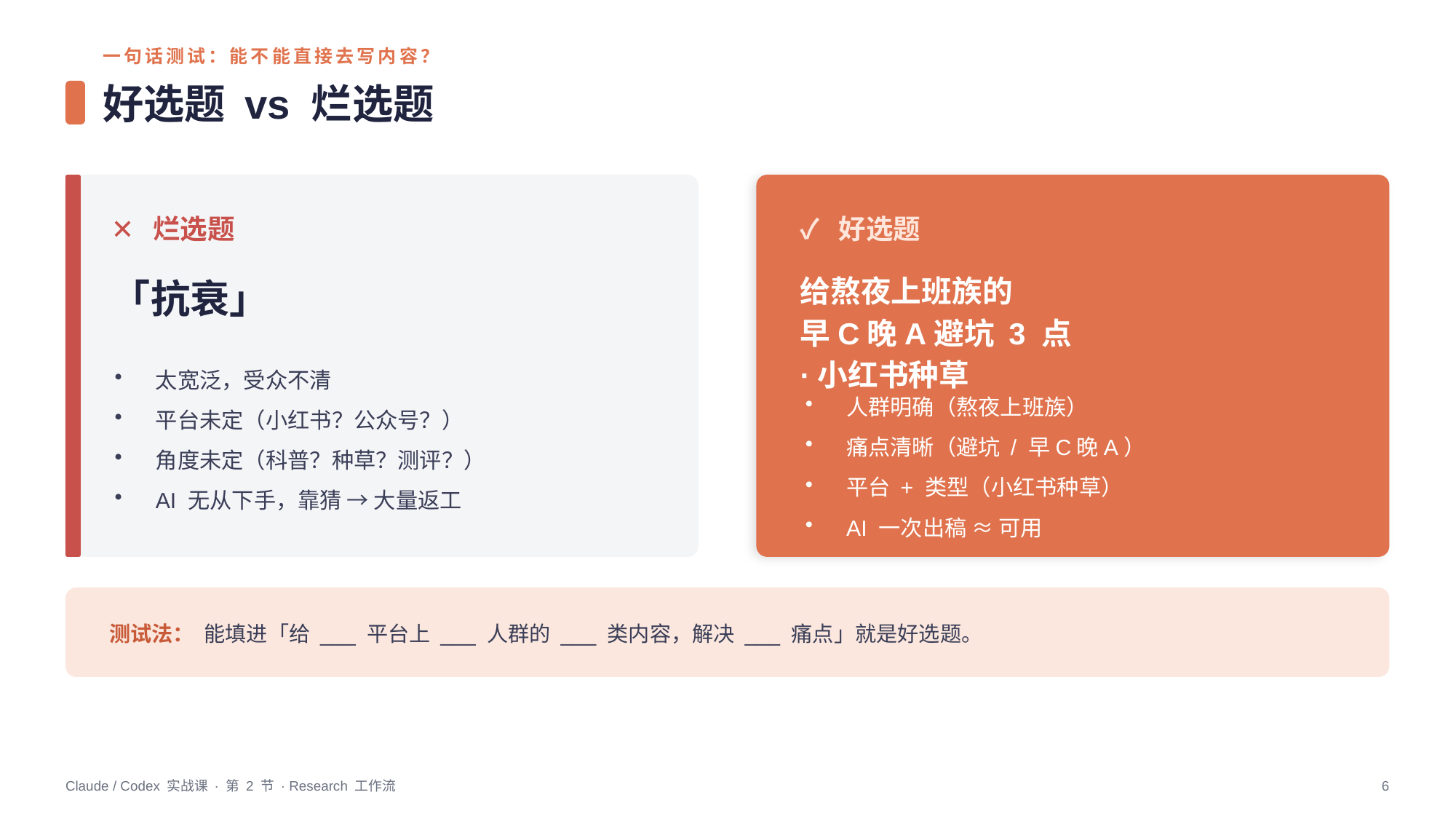

一句话测试：能不能直接去写内容？
好选题 vs 烂选题

✕  烂选题
✓  好选题
给熬夜上班族的
早C晚A避坑 3 点
·小红书种草
「抗衰」
太宽泛，受众不清
平台未定（小红书？公众号？）
角度未定（科普？种草？测评？）
AI 无从下手，靠猜 → 大量返工
人群明确（熬夜上班族）
痛点清晰（避坑 / 早C晚A）
平台 + 类型（小红书种草）
AI 一次出稿 ≈ 可用

测试法：  能填进「给 ___ 平台上 ___ 人群的 ___ 类内容，解决 ___ 痛点」就是好选题。
Claude / Codex 实战课 · 第 2 节 · Research 工作流
6